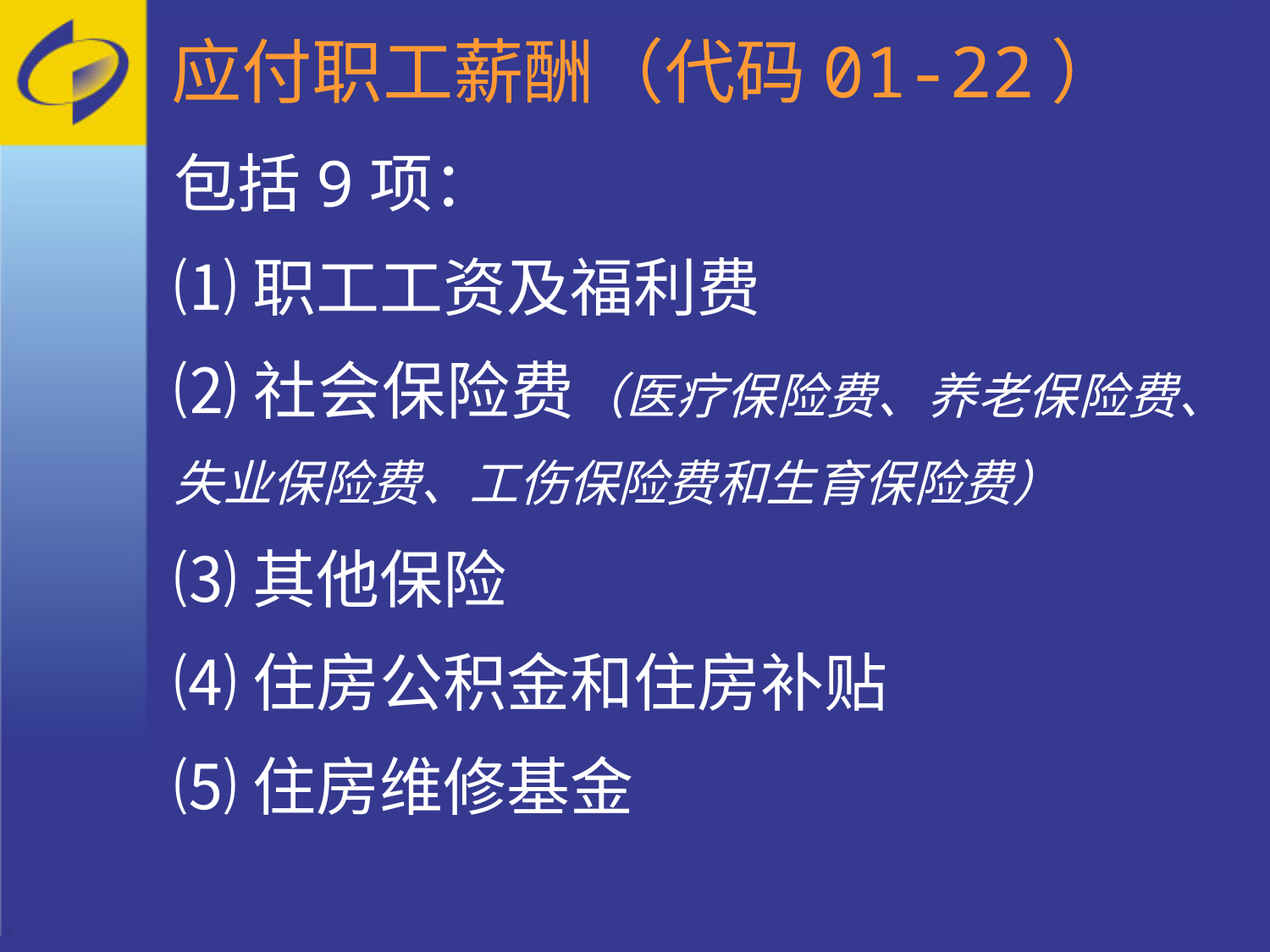

应付职工薪酬（代码01-22）
包括9项：
⑴职工工资及福利费
⑵社会保险费（医疗保险费、养老保险费、失业保险费、工伤保险费和生育保险费）
⑶其他保险
⑷住房公积金和住房补贴
⑸住房维修基金